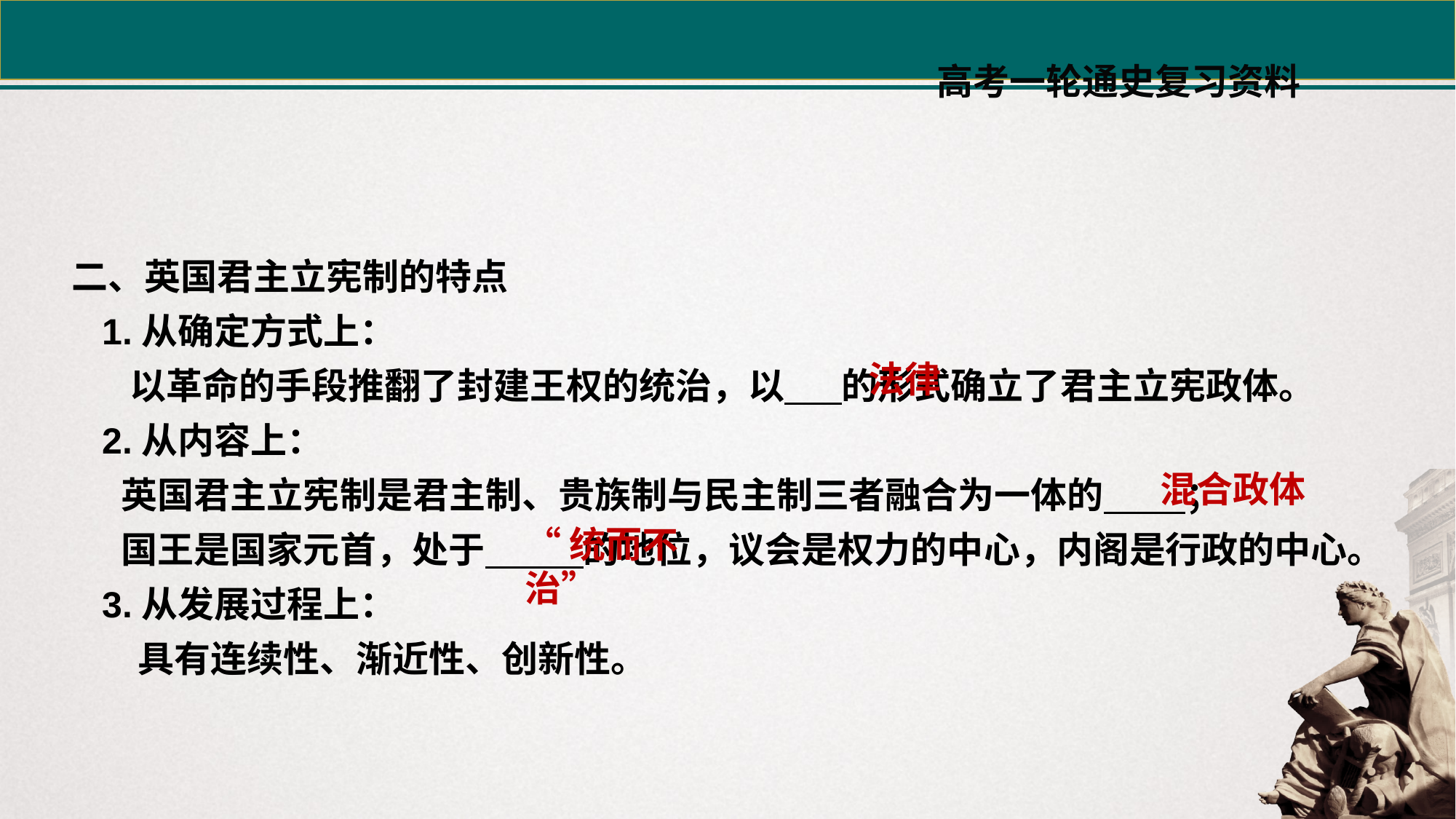

高考一轮通史复习资料
二、英国君主立宪制的特点
   1.从确定方式上：
      以革命的手段推翻了封建王权的统治，以       的形式确立了君主立宪政体。
   2.从内容上：
     英国君主立宪制是君主制、贵族制与民主制三者融合为一体的          ；
     国王是国家元首，处于            的地位，议会是权力的中心，内阁是行政的中心。
   3.从发展过程上：
       具有连续性、渐近性、创新性。
法律
混合政体
“统而不治”